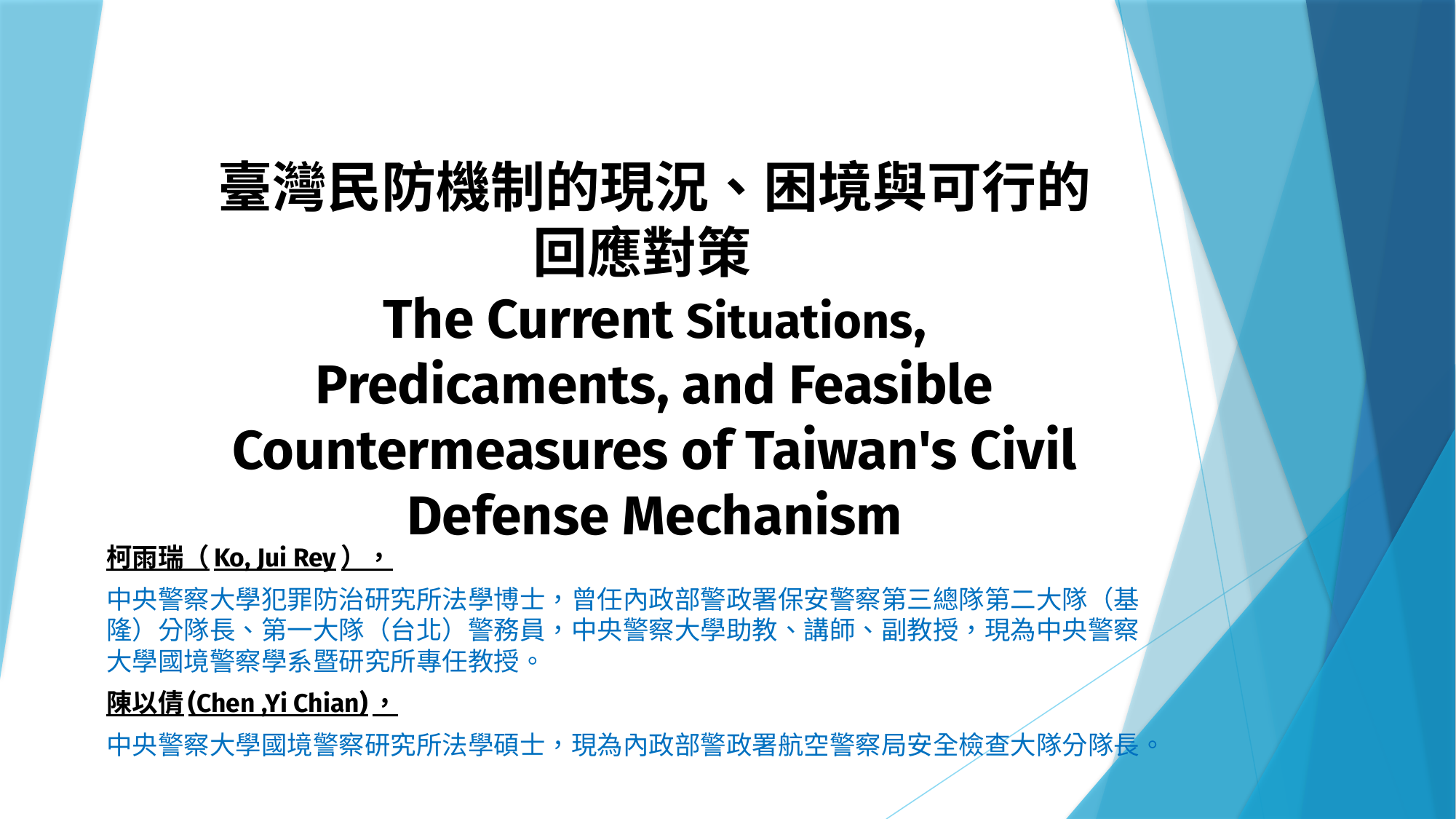

# 臺灣民防機制的現況、困境與可行的回應對策 The Current Situations, Predicaments, and Feasible Countermeasures of Taiwan's Civil Defense Mechanism
柯雨瑞（Ko, Jui Rey），
中央警察大學犯罪防治研究所法學博士，曾任內政部警政署保安警察第三總隊第二大隊（基隆）分隊長、第一大隊（台北）警務員，中央警察大學助教、講師、副教授，現為中央警察大學國境警察學系暨研究所專任教授。
陳以倩(Chen ,Yi Chian)，
中央警察大學國境警察研究所法學碩士，現為內政部警政署航空警察局安全檢查大隊分隊長。